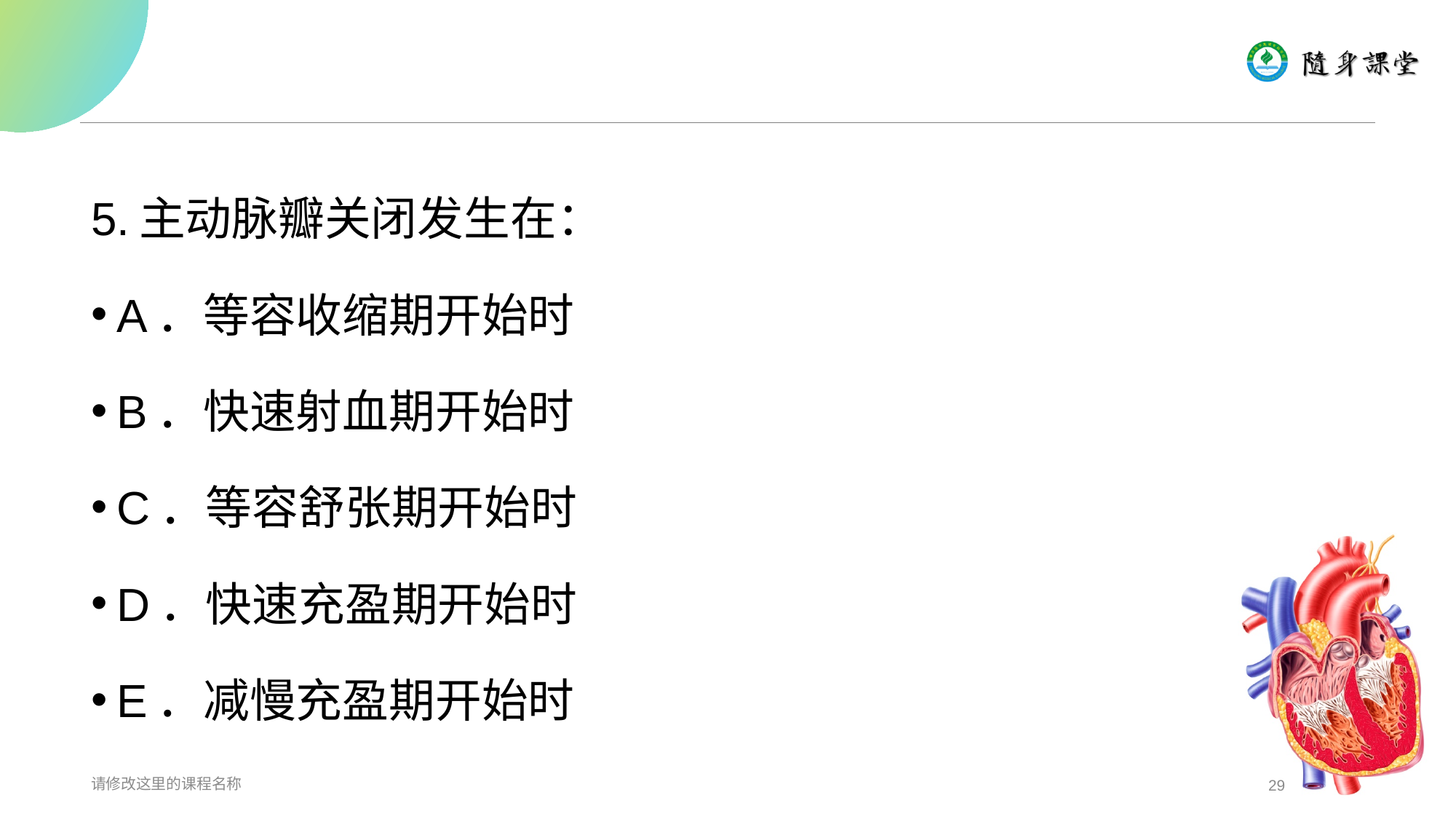

#
5.主动脉瓣关闭发生在：
A．等容收缩期开始时
B．快速射血期开始时
C．等容舒张期开始时
D．快速充盈期开始时
E．减慢充盈期开始时
请修改这里的课程名称
29